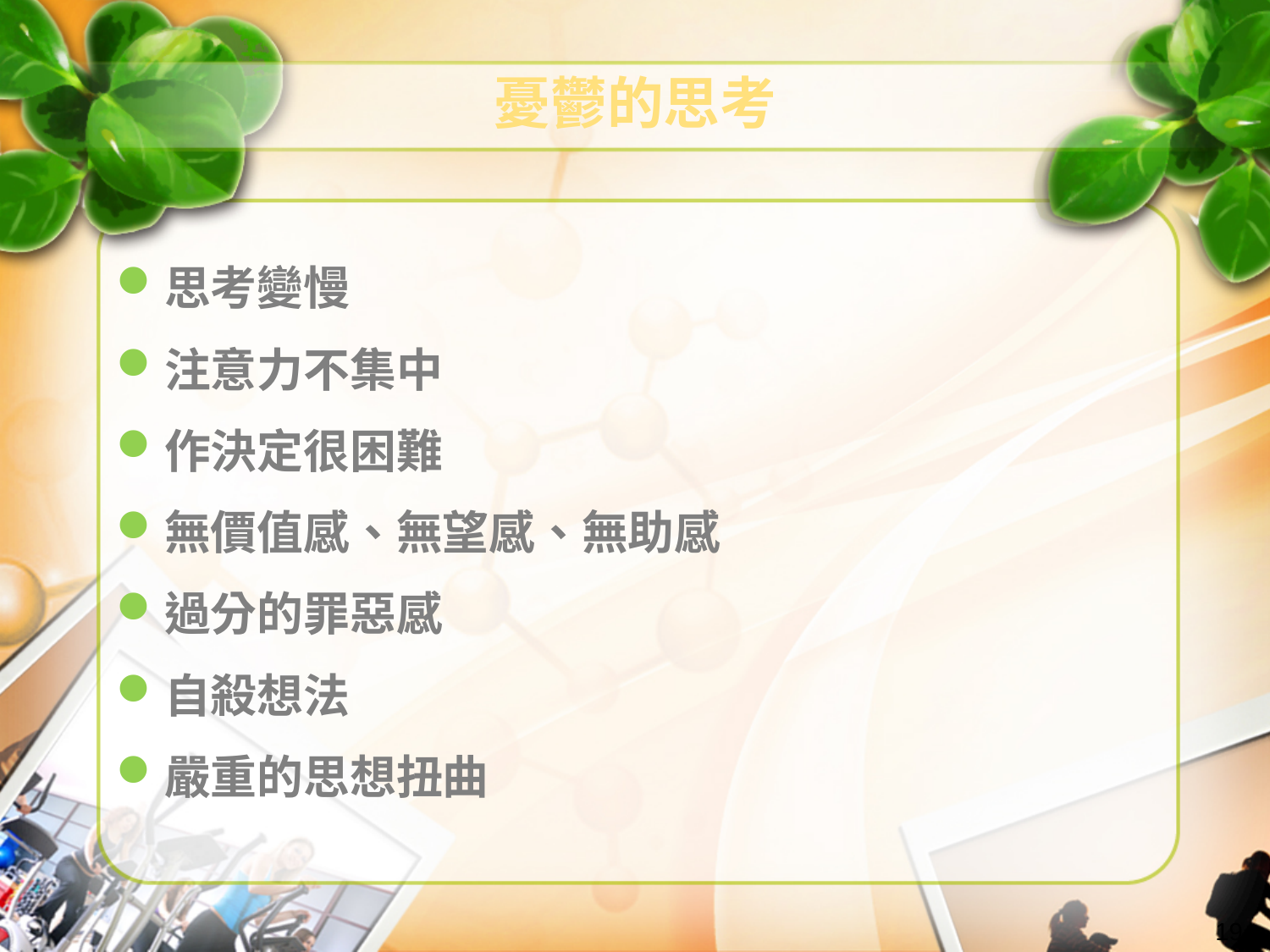

憂鬱的思考
思考變慢
注意力不集中
作決定很困難
無價值感、無望感、無助感
過分的罪惡感
自殺想法
嚴重的思想扭曲
19